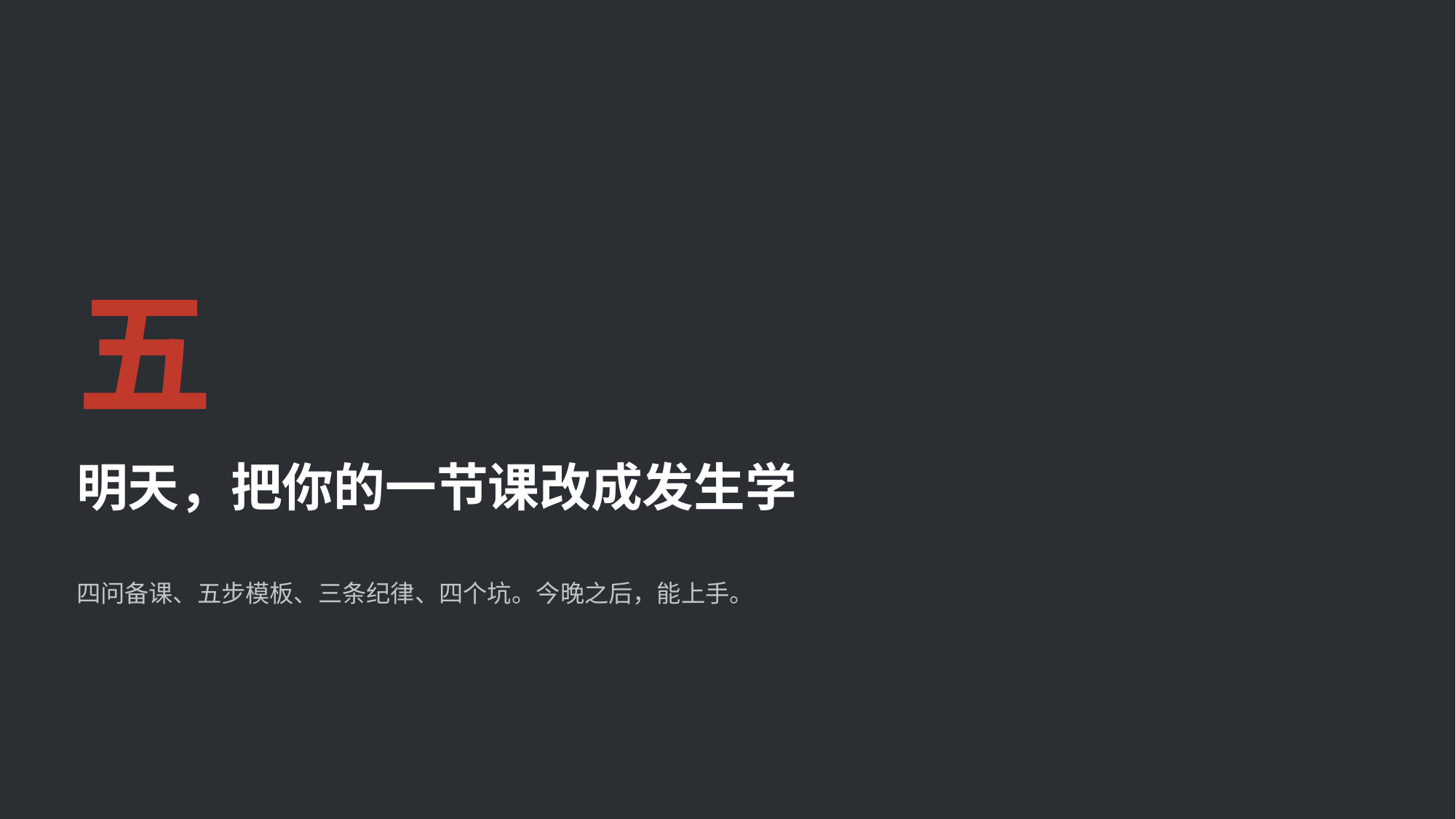

五
明天，把你的一节课改成发生学
四问备课、五步模板、三条纪律、四个坑。今晚之后，能上手。